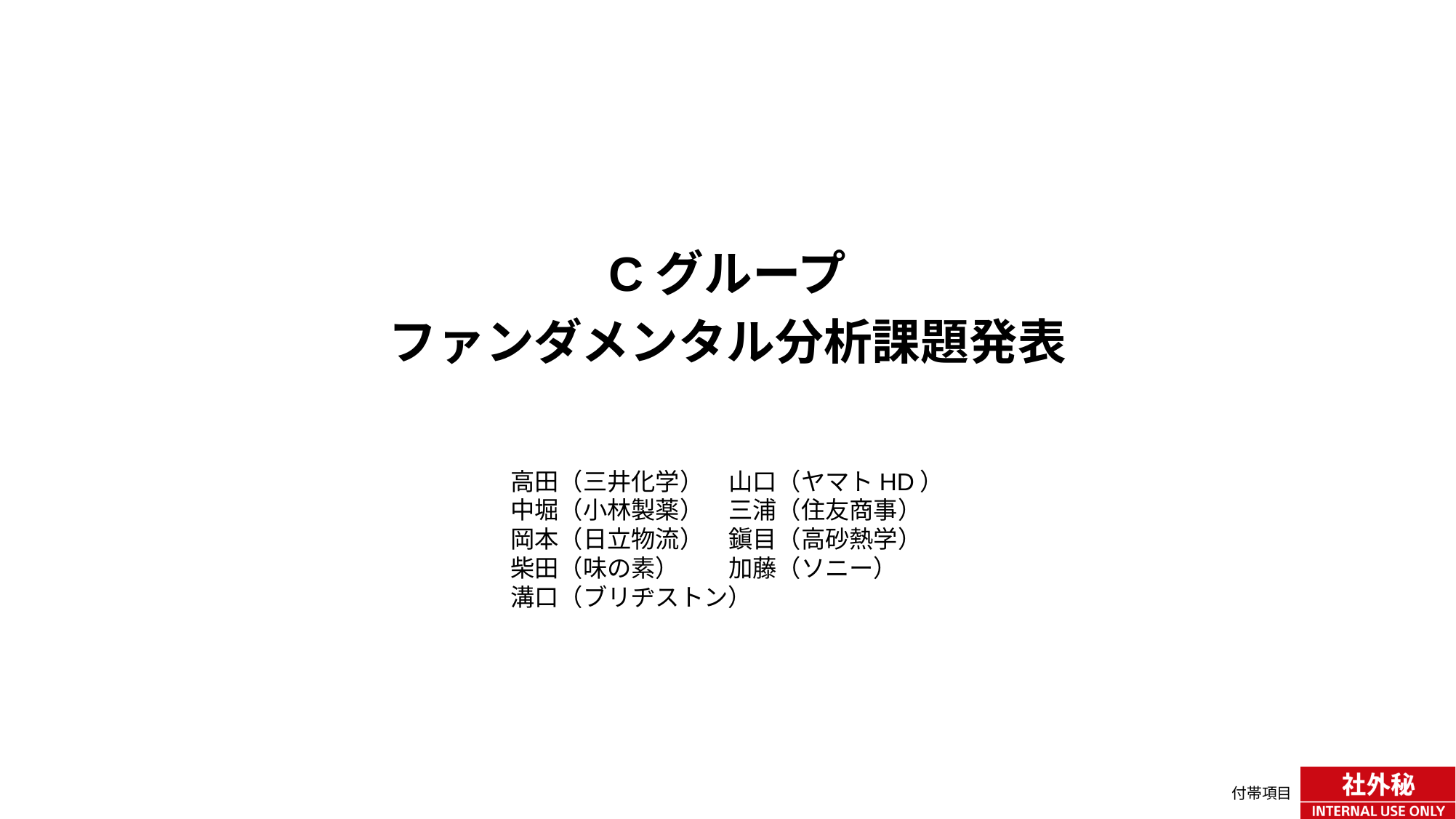

Cグループ
ファンダメンタル分析課題発表
高田（三井化学）	山口（ヤマトHD）
中堀（小林製薬）	三浦（住友商事）
岡本（日立物流）	鎭目（高砂熱学）
柴田（味の素）	加藤（ソニー）
溝口（ブリヂストン）